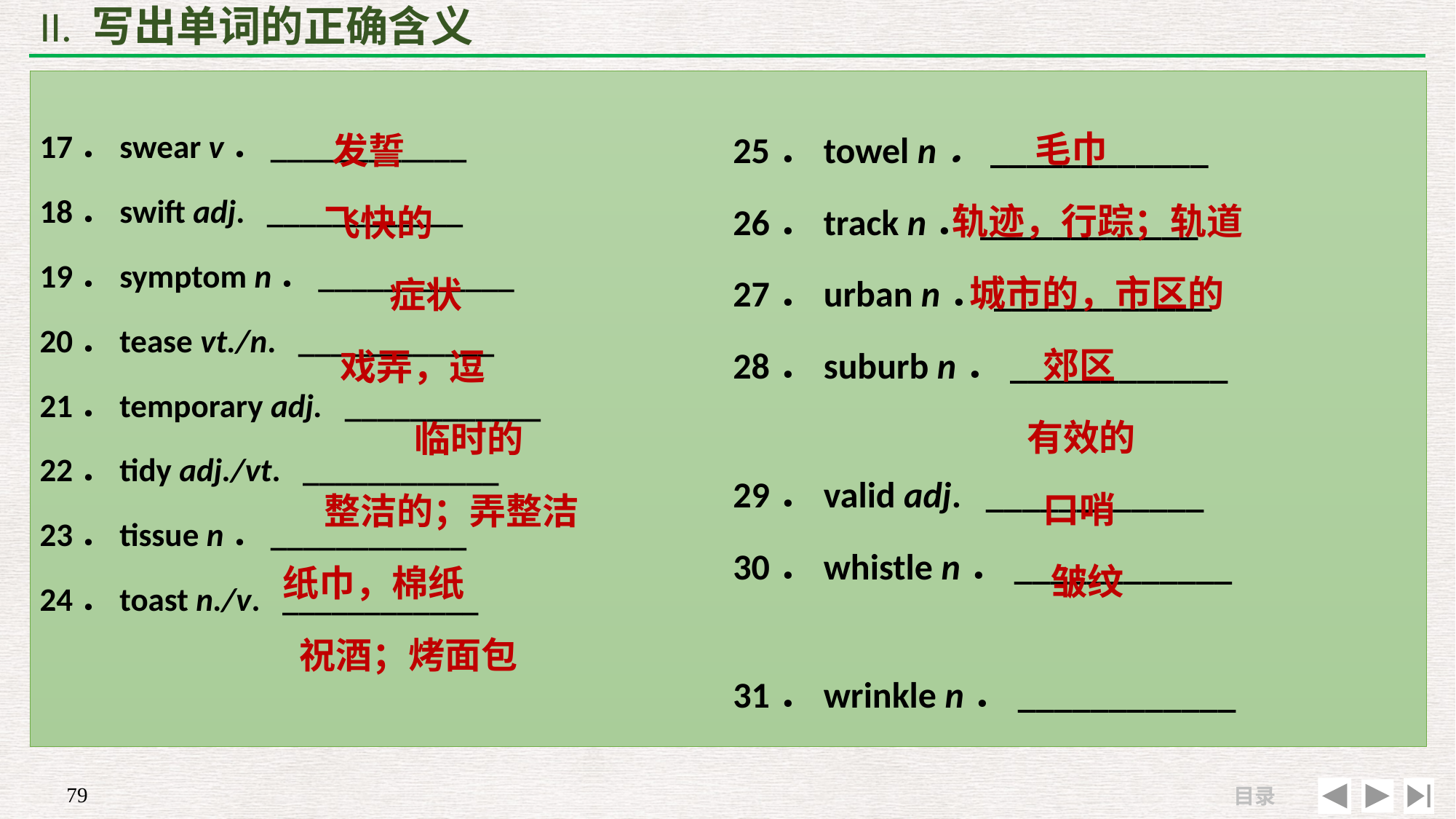

# II. 写出单词的正确含义

         毛巾
轨迹，行踪；轨道
 城市的，市区的
          郊区
        有效的
          口哨
           皱纹
     发誓
    飞快的
            症状
      戏弄，逗
               临时的
    整洁的；弄整洁
纸巾，棉纸
 祝酒；烤面包
17．swear v．____________
18．swift adj.   ____________
19．symptom n．____________
20．tease vt./n.   ____________
21．temporary adj.   ____________
22．tidy adj./vt.   ____________
23．tissue n．____________
24．toast n./v.   ____________
25．towel n．____________
26．track n．____________
27．urban n．____________
28．suburb n．____________
29．valid adj.   ____________
30．whistle n．____________
31．wrinkle n．____________